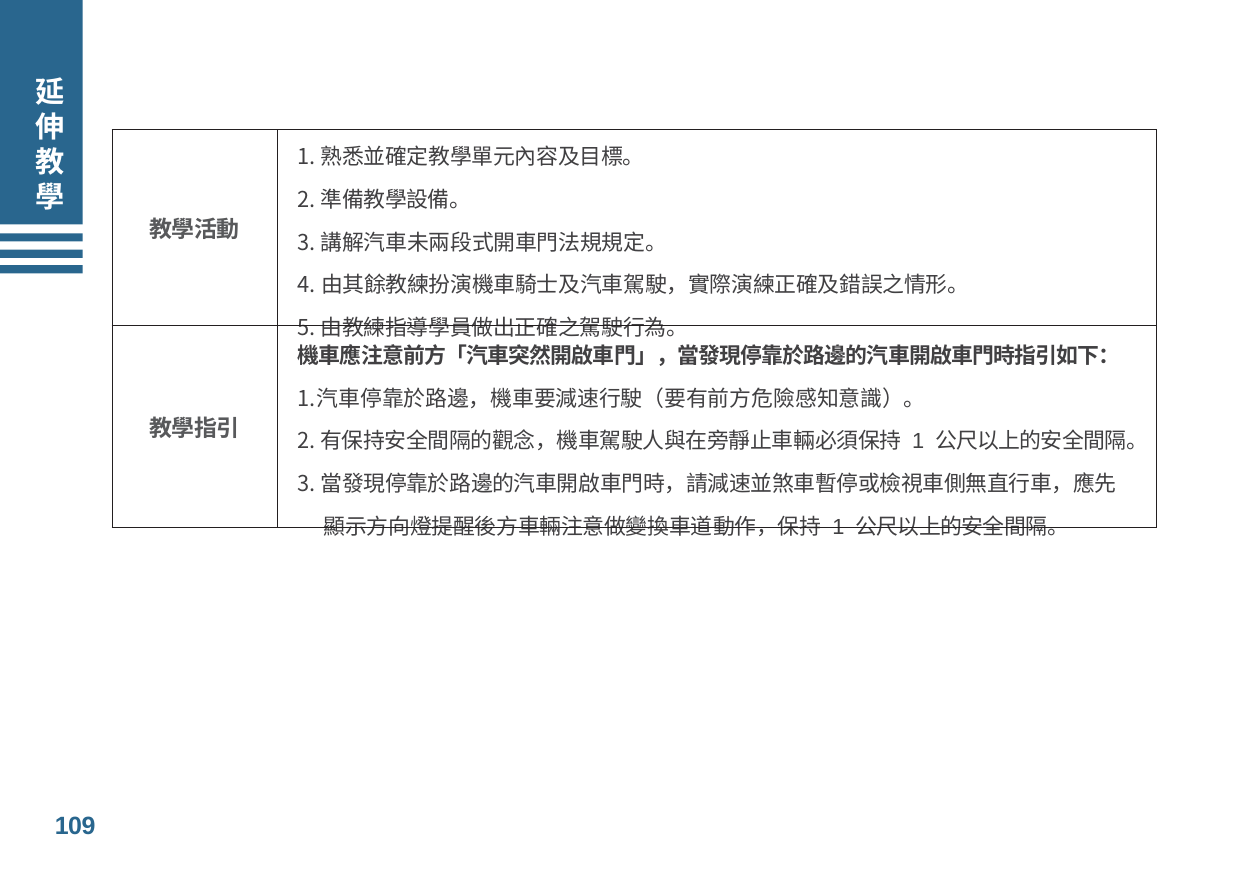

# 延伸教學
| 教學活動 | 熟悉並確定教學單元內容及目標。 準備教學設備。 講解汽車未兩段式開車門法規規定。 由其餘教練扮演機車騎士及汽車駕駛，實際演練正確及錯誤之情形。 由教練指導學員做出正確之駕駛行為。 |
| --- | --- |
| 教學指引 | 機車應注意前方「汽車突然開啟車門」，當發現停靠於路邊的汽車開啟車門時指引如下： 汽車停靠於路邊，機車要減速行駛（要有前方危險感知意識）。 有保持安全間隔的觀念，機車駕駛人與在旁靜止車輛必須保持 1 公尺以上的安全間隔。 當發現停靠於路邊的汽車開啟車門時，請減速並煞車暫停或檢視車側無直行車，應先 顯示方向燈提醒後方車輛注意做變換車道動作，保持 1 公尺以上的安全間隔。 |

109